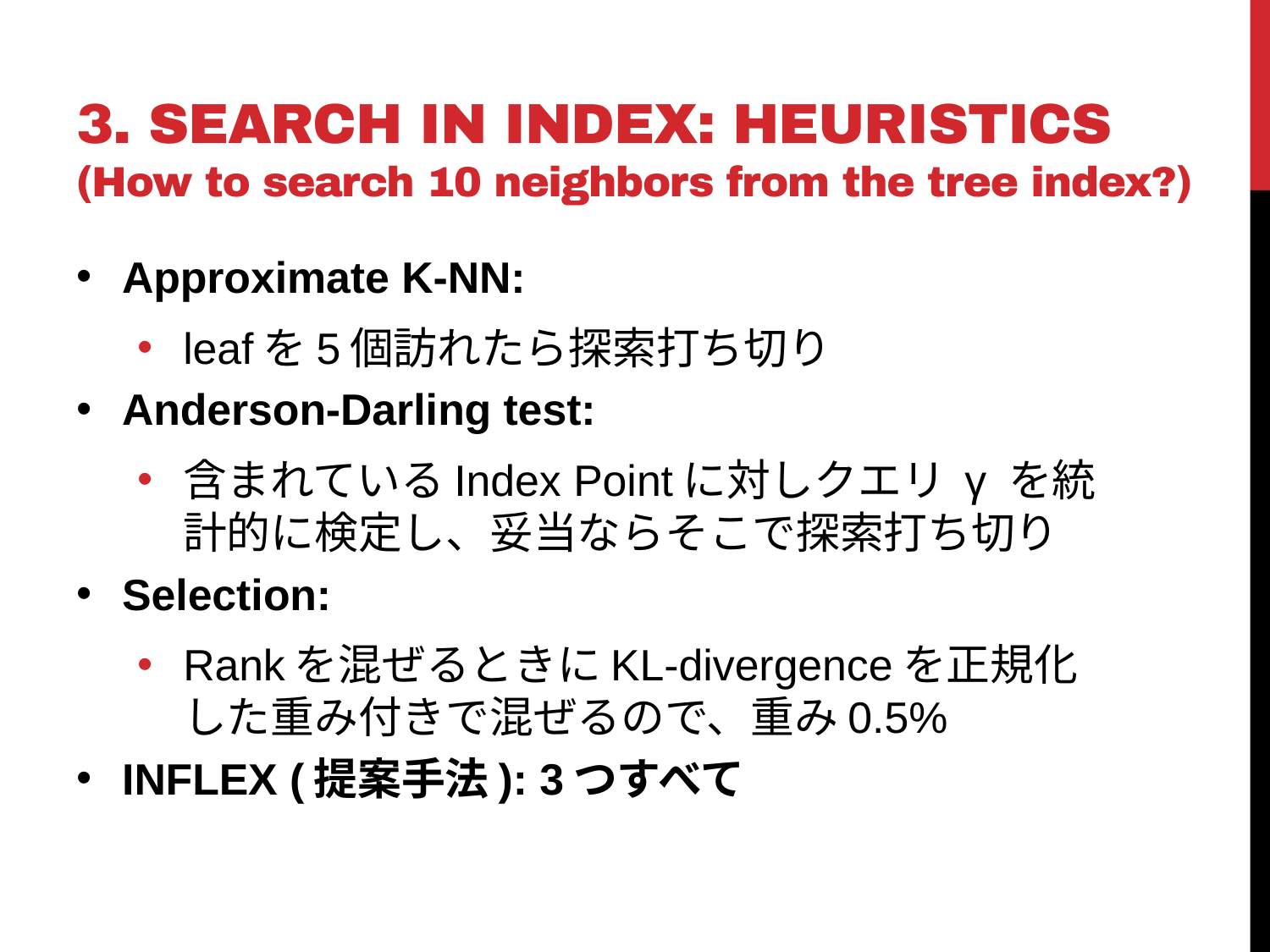

# 3. Search in Index: Heuristics (How to search 10 neighbors from the tree index?)
Approximate K-NN:
leafを5個訪れたら探索打ち切り
Anderson-Darling test:
含まれているIndex Pointに対しクエリ γ を統計的に検定し、妥当ならそこで探索打ち切り
Selection:
Rankを混ぜるときにKL-divergenceを正規化した重み付きで混ぜるので、重み0.5%
INFLEX (提案手法): 3つすべて